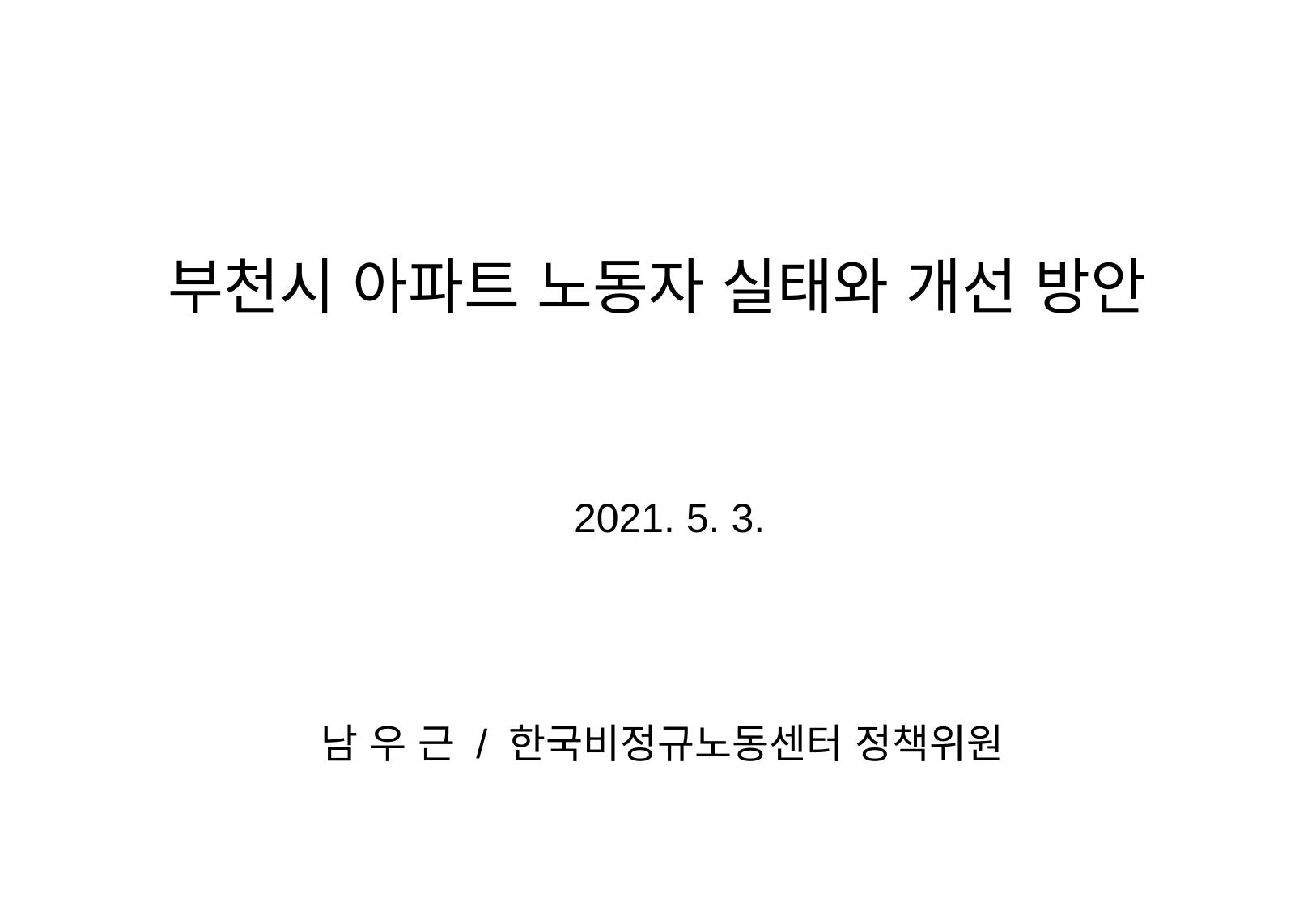

부천시 아파트 노동자 실태와 개선 방안
2021. 5. 3.
남 우 근 / 한국비정규노동센터 정책위원